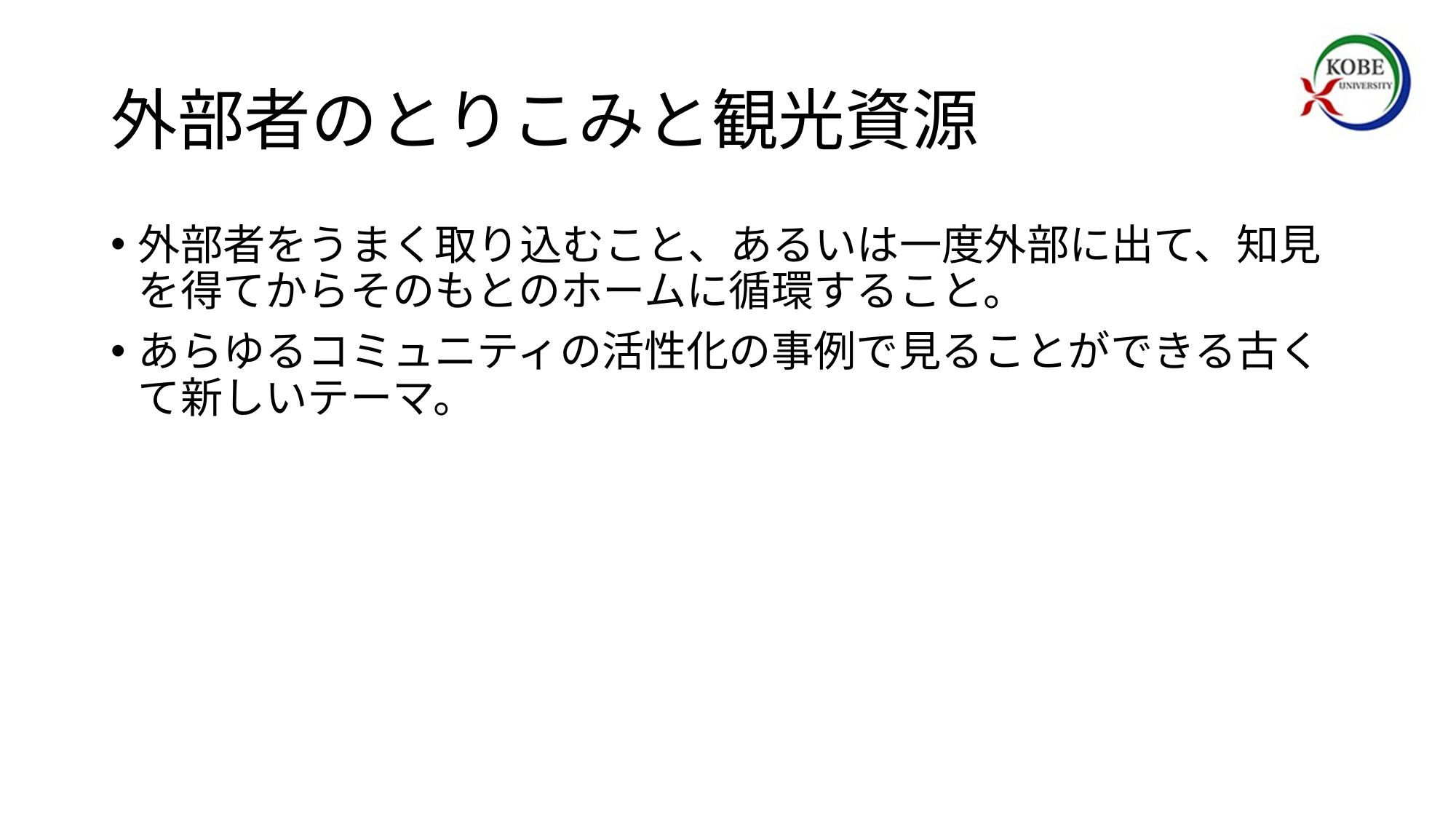

# 外部者のとりこみと観光資源
外部者をうまく取り込むこと、あるいは一度外部に出て、知見を得てからそのもとのホームに循環すること。
あらゆるコミュニティの活性化の事例で見ることができる古くて新しいテーマ。